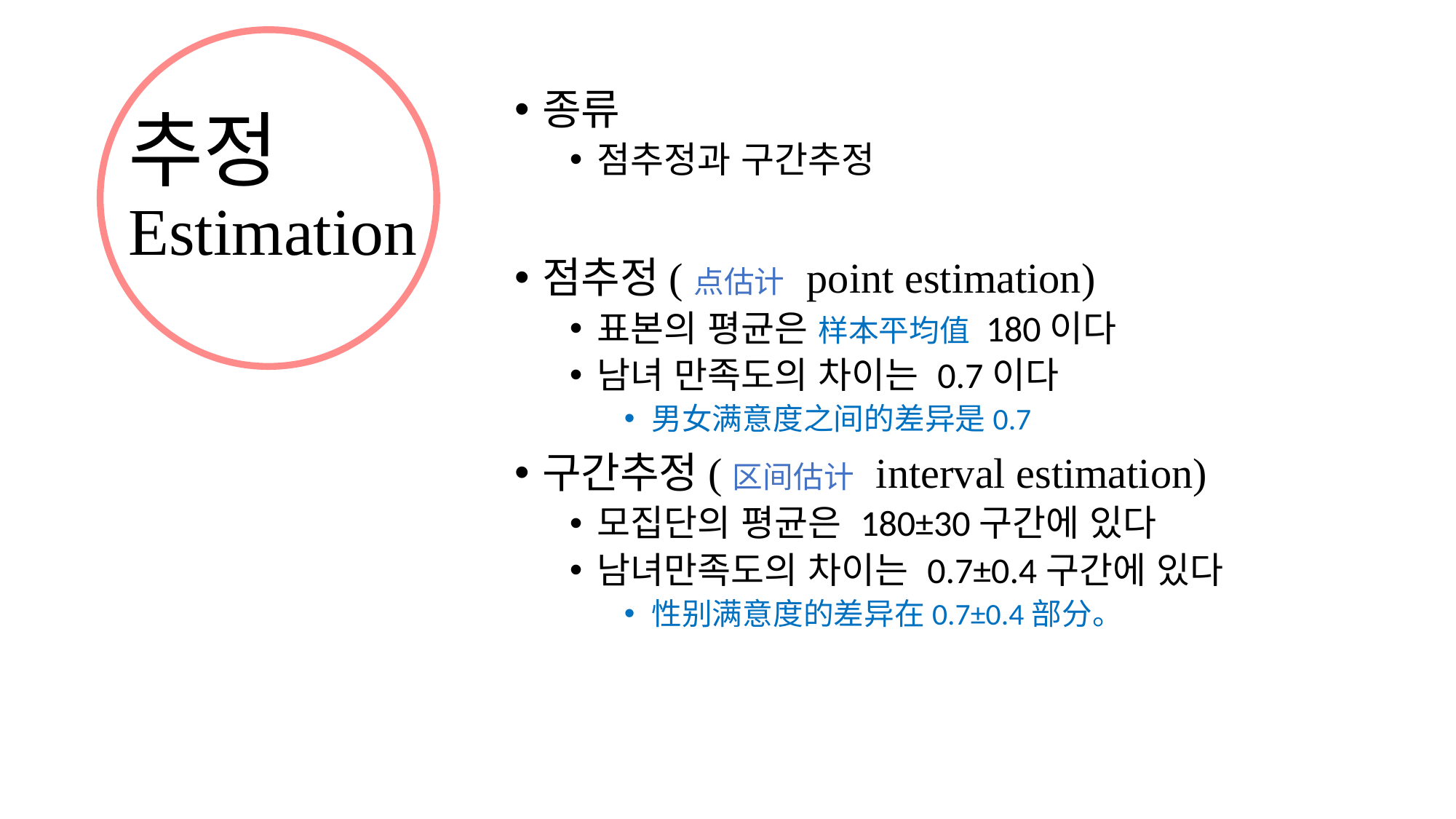

# 추정 Estimation

종류
점추정과 구간추정

점추정(点估计 point estimation)
표본의 평균은 样本平均值 180이다
남녀 만족도의 차이는 0.7이다
男女满意度之间的差异是0.7
구간추정(区间估计 interval estimation)
모집단의 평균은 180±30구간에 있다
남녀만족도의 차이는 0.7±0.4구간에 있다
性别满意度的差异在0.7±0.4部分。